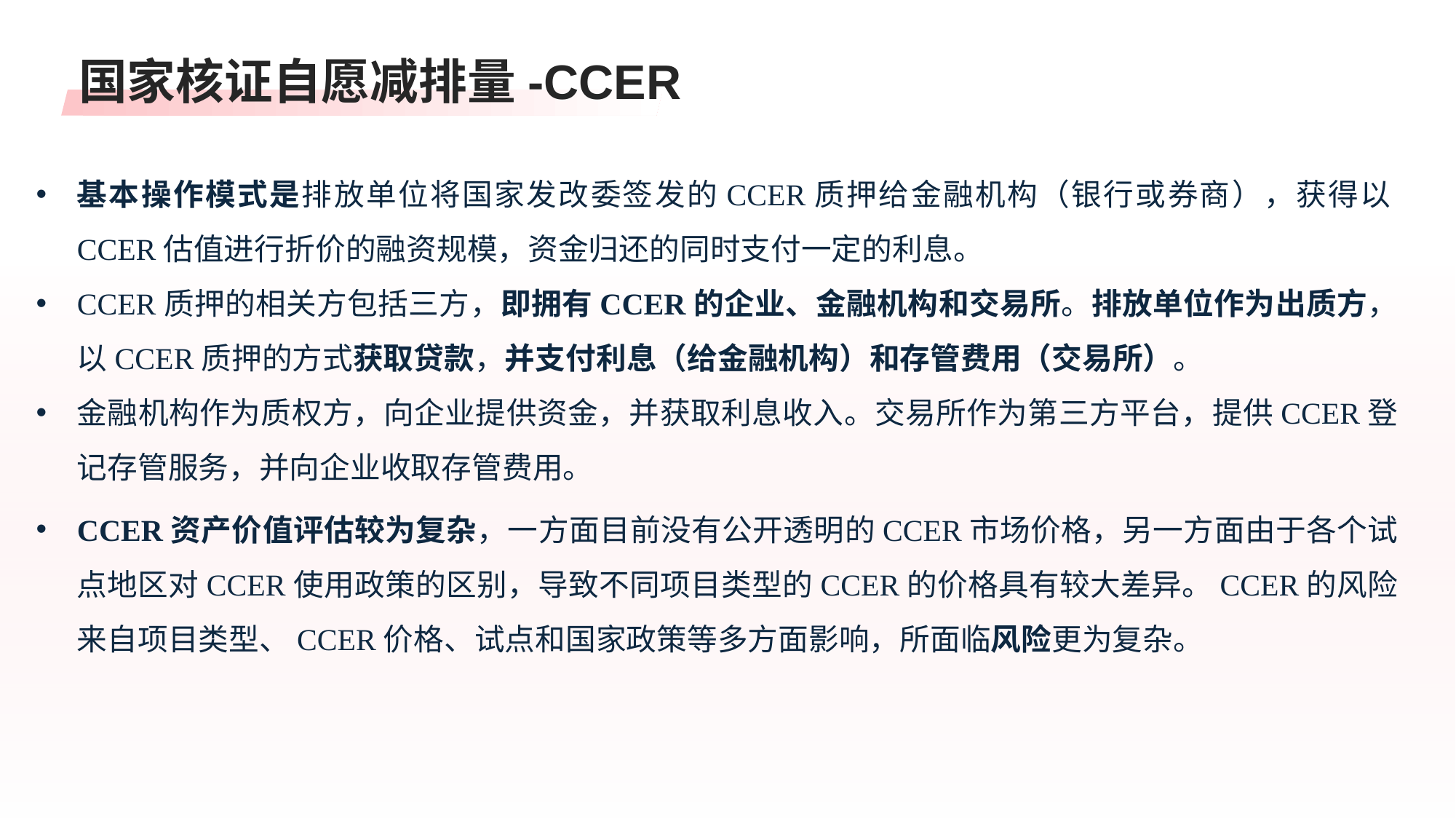

国家核证自愿减排量-CCER

基本操作模式是排放单位将国家发改委签发的CCER质押给金融机构（银行或券商），获得以CCER估值进行折价的融资规模，资金归还的同时支付一定的利息。
CCER质押的相关方包括三方，即拥有CCER的企业、金融机构和交易所。排放单位作为出质方，以CCER质押的方式获取贷款，并支付利息（给金融机构）和存管费用（交易所）。
金融机构作为质权方，向企业提供资金，并获取利息收入。交易所作为第三方平台，提供CCER登记存管服务，并向企业收取存管费用。
CCER资产价值评估较为复杂，一方面目前没有公开透明的CCER市场价格，另一方面由于各个试点地区对CCER使用政策的区别，导致不同项目类型的CCER的价格具有较大差异。CCER的风险来自项目类型、CCER价格、试点和国家政策等多方面影响，所面临风险更为复杂。